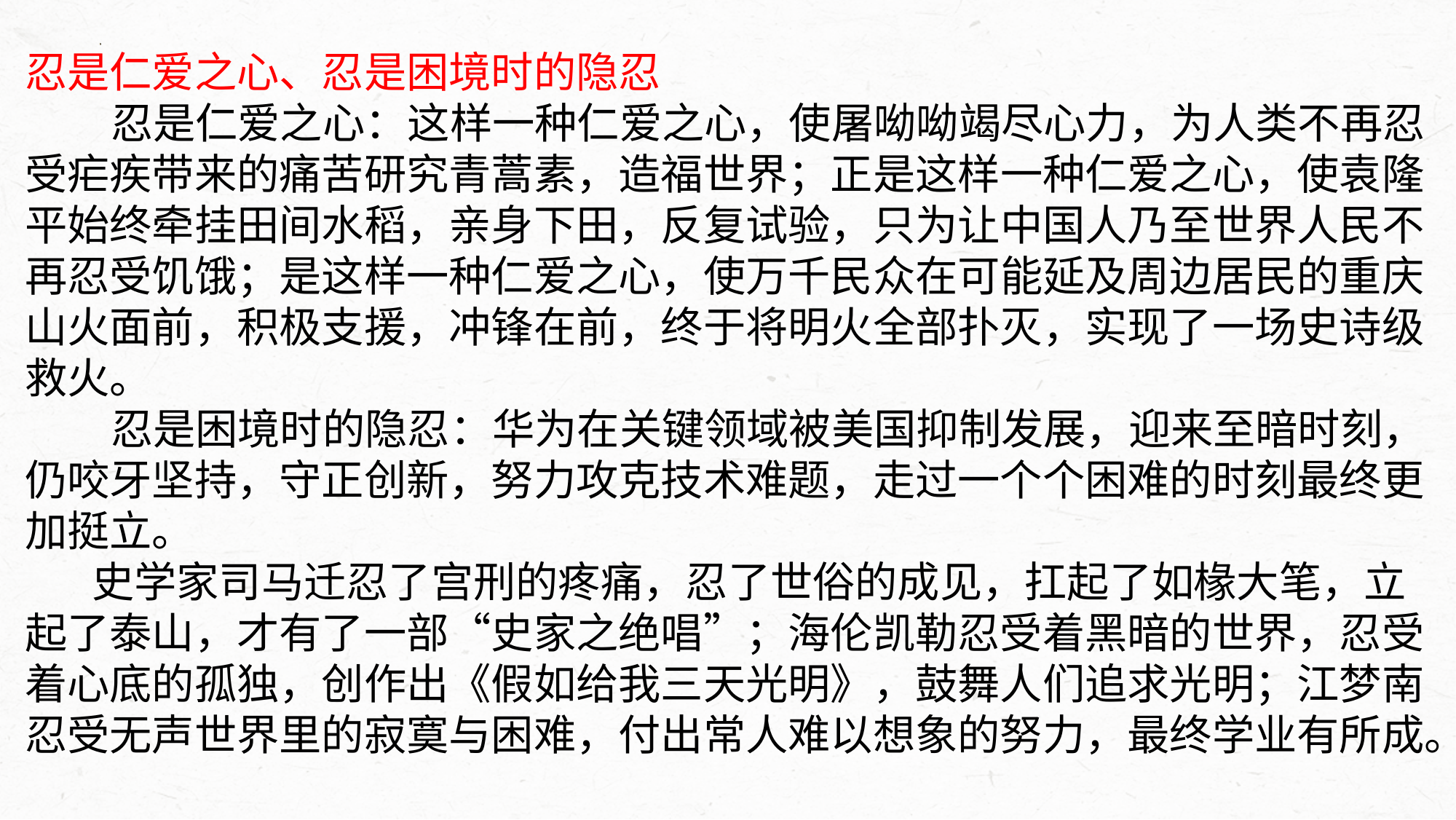

忍是仁爱之心、忍是困境时的隐忍
        忍是仁爱之心：这样一种仁爱之心，使屠呦呦竭尽心力，为人类不再忍受疟疾带来的痛苦研究青蒿素，造福世界；正是这样一种仁爱之心，使袁隆平始终牵挂田间水稻，亲身下田，反复试验，只为让中国人乃至世界人民不再忍受饥饿；是这样一种仁爱之心，使万千民众在可能延及周边居民的重庆山火面前，积极支援，冲锋在前，终于将明火全部扑灭，实现了一场史诗级救火。
        忍是困境时的隐忍：华为在关键领域被美国抑制发展，迎来至暗时刻，仍咬牙坚持，守正创新，努力攻克技术难题，走过一个个困难的时刻最终更加挺立。
      史学家司马迁忍了宫刑的疼痛，忍了世俗的成见，扛起了如椽大笔，立起了泰山，才有了一部“史家之绝唱”；海伦凯勒忍受着黑暗的世界，忍受着心底的孤独，创作出《假如给我三天光明》，鼓舞人们追求光明；江梦南忍受无声世界里的寂寞与困难，付出常人难以想象的努力，最终学业有所成。